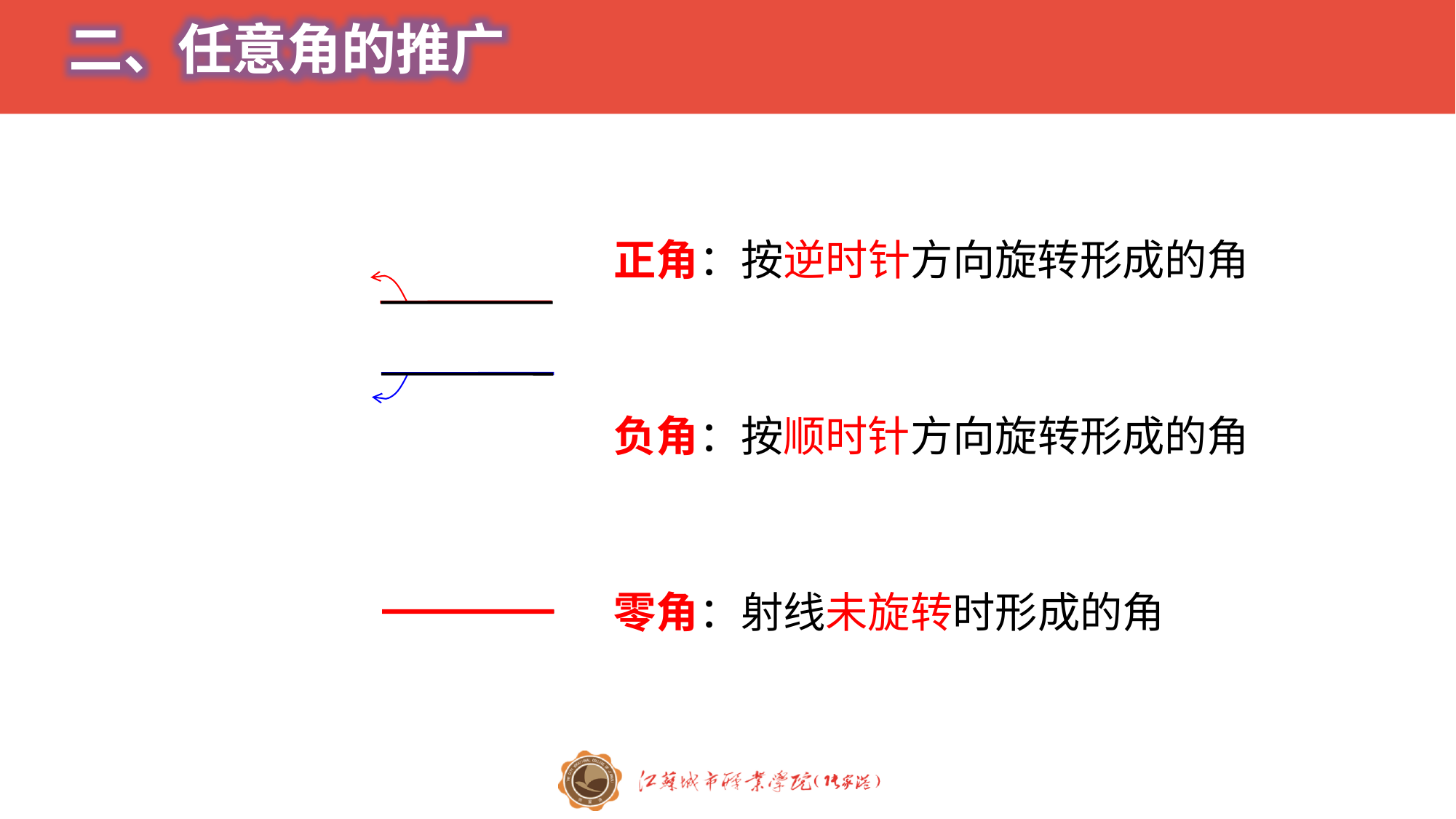

二、任意角的推广

正角：按逆时针方向旋转形成的角

负角：按顺时针方向旋转形成的角
零角：射线未旋转时形成的角